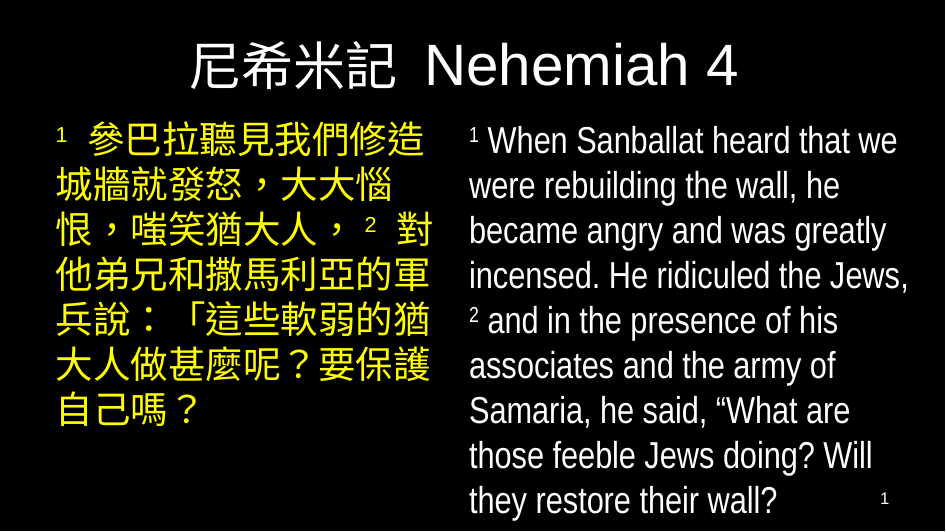

# 尼希米記 Nehemiah 4
1 參巴拉聽見我們修造城牆就發怒，大大惱恨，嗤笑猶大人，2 對他弟兄和撒馬利亞的軍兵說：「這些軟弱的猶大人做甚麼呢？要保護自己嗎？
1 When Sanballat heard that we were rebuilding the wall, he became angry and was greatly incensed. He ridiculed the Jews, 2 and in the presence of his associates and the army of Samaria, he said, “What are those feeble Jews doing? Will they restore their wall?
1